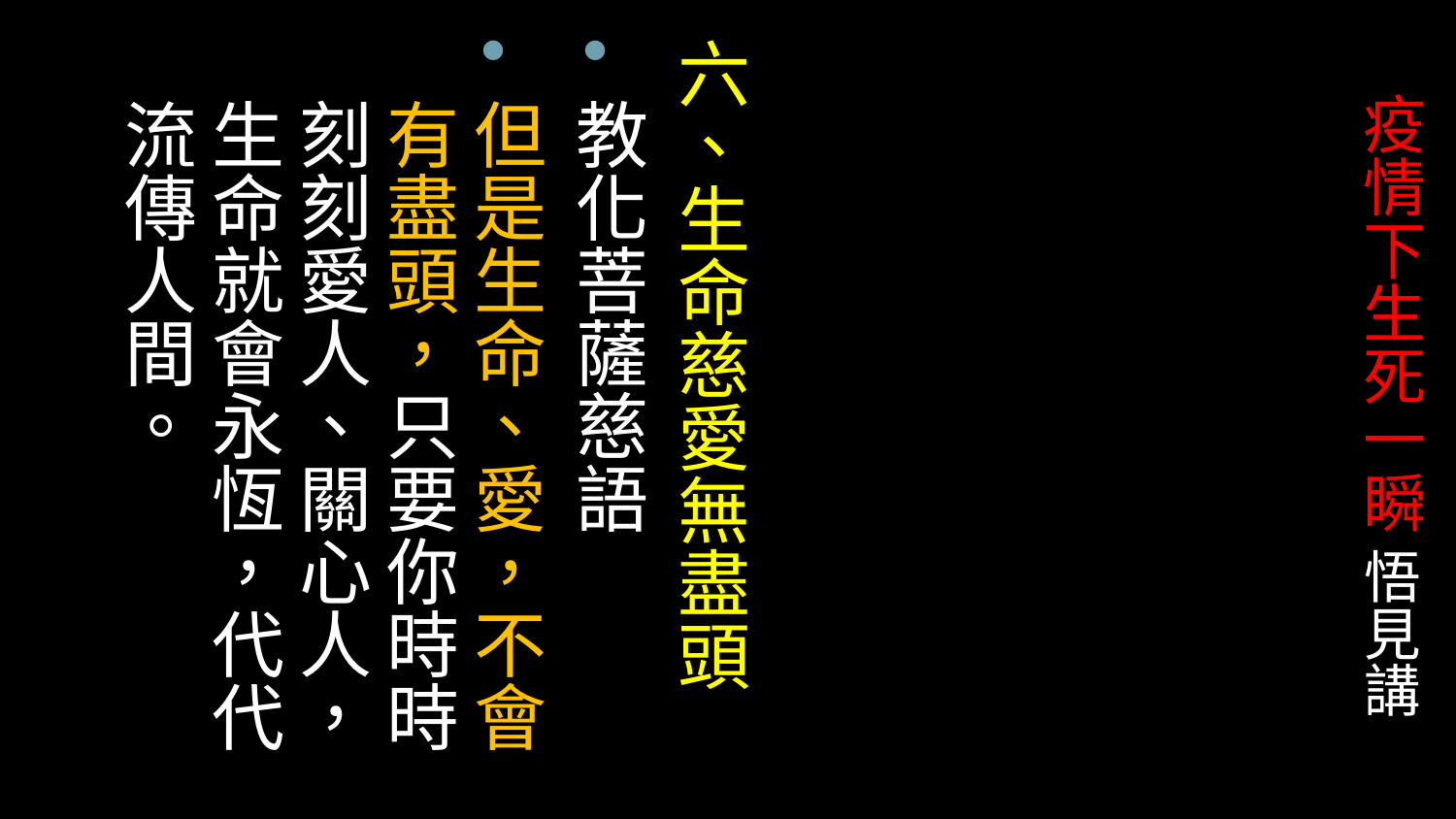

六、生命慈愛無盡頭
教化菩薩慈語
但是生命、愛，不會有盡頭，只要你時時刻刻愛人、關心人，生命就會永恆，代代流傳人間。

# 疫情下生死一瞬 悟見講